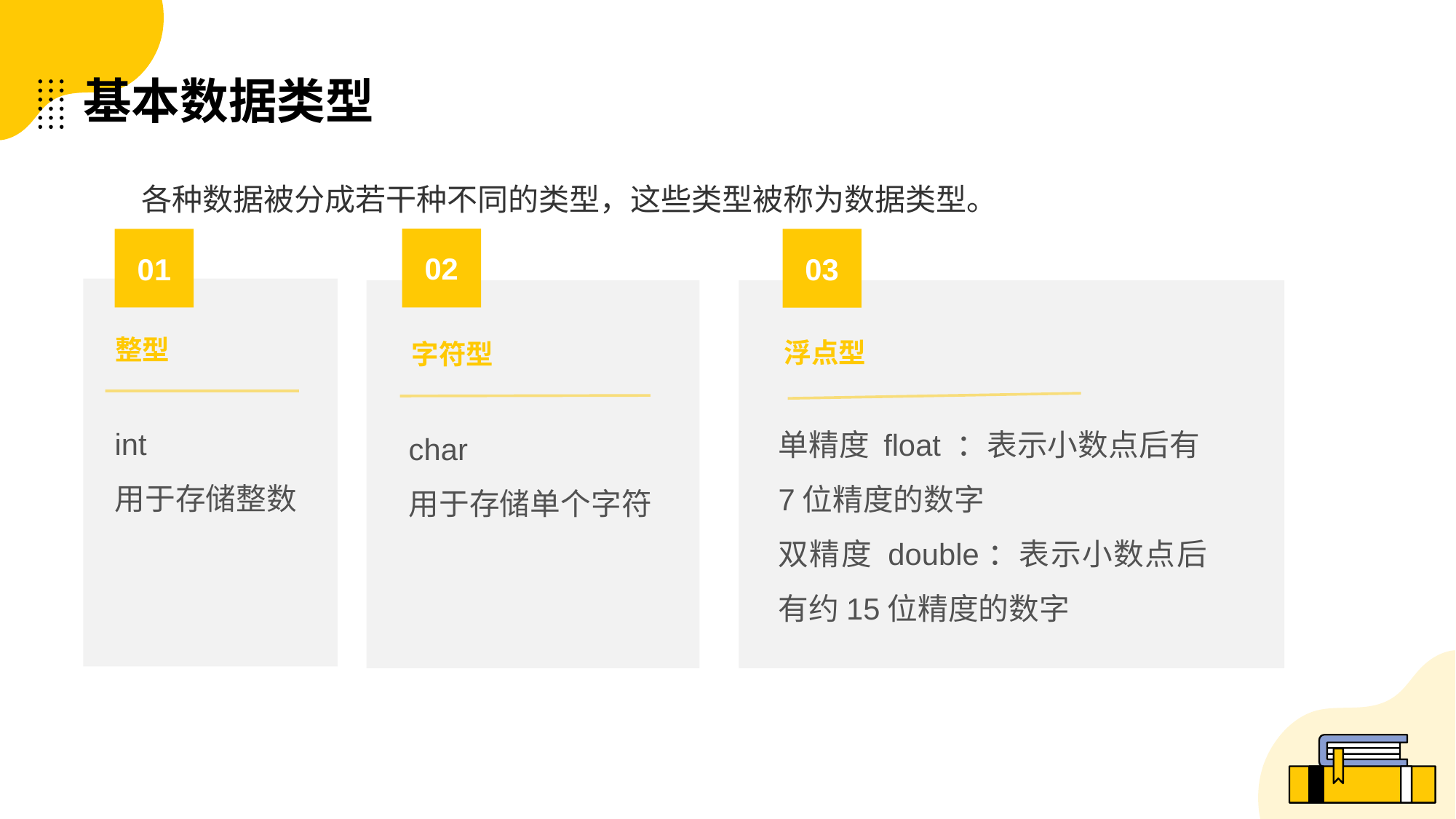

# 基本数据类型
各种数据被分成若干种不同的类型，这些类型被称为数据类型。
02
03
01

整型
浮点型
字符型
int
用于存储整数
单精度 float ：表示小数点后有7位精度的数字
双精度 double：表示小数点后有约15位精度的数字

char
用于存储单个字符